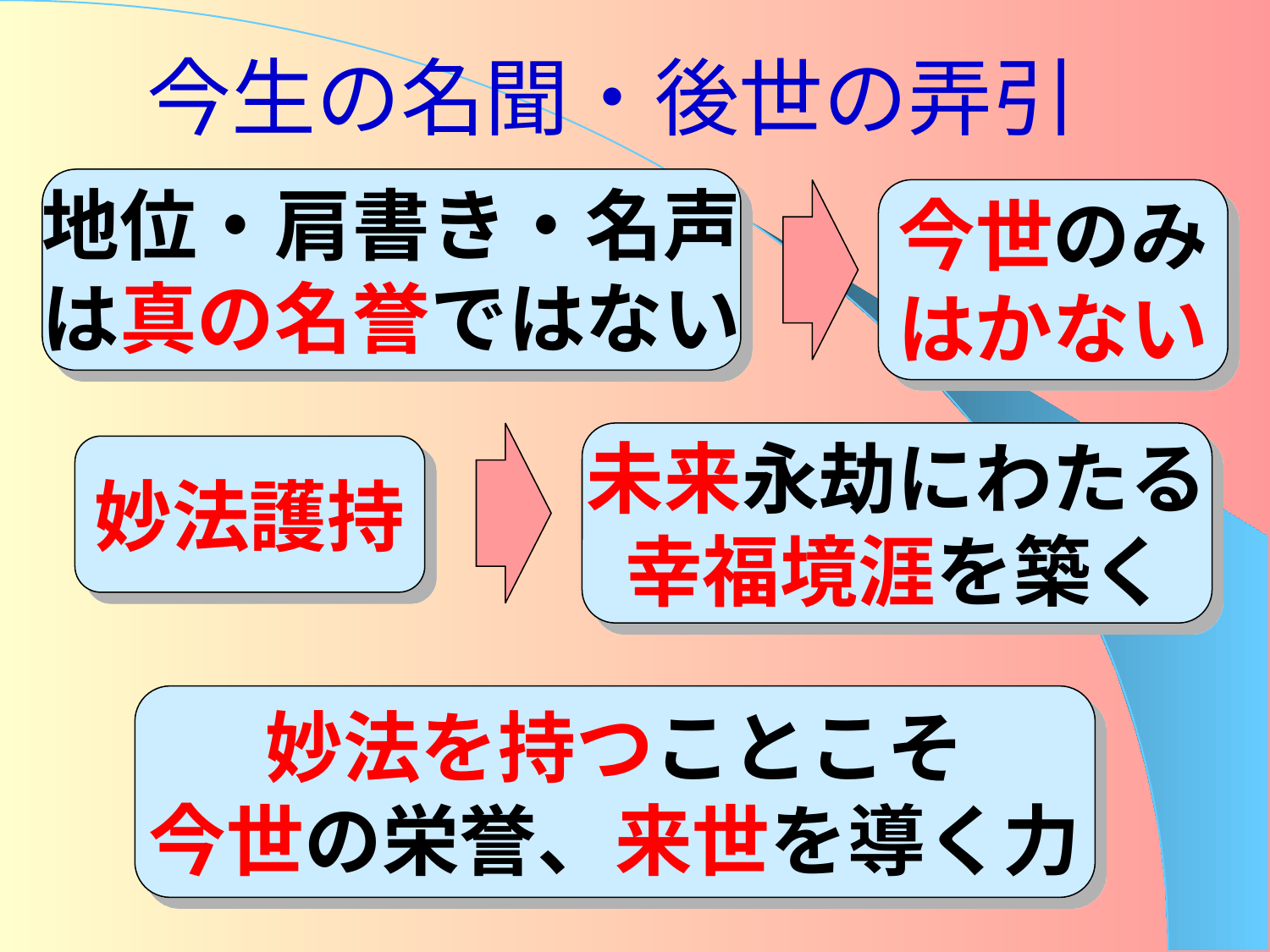

# 今生の名聞・後世の弄引
地位・肩書き・名声
は真の名誉ではない
今世のみ
はかない

未来永劫にわたる
幸福境涯を築く
妙法護持

妙法を持つことこそ
今世の栄誉、来世を導く力